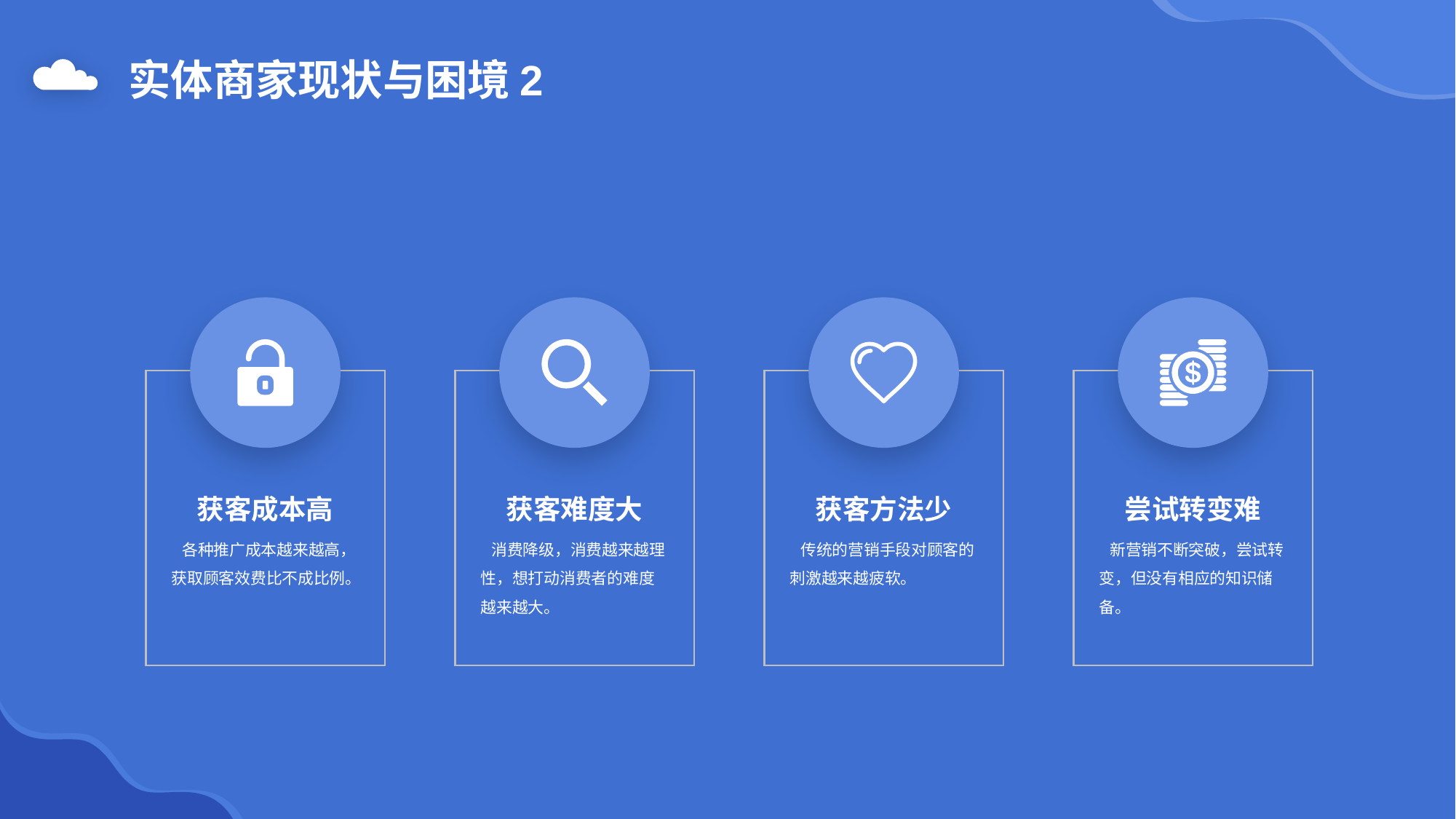

实体商家现状与困境2

获客成本高
  各种推广成本越来越高，获取顾客效费比不成比例。
获客难度大
  消费降级，消费越来越理性，想打动消费者的难度越来越大。
获客方法少
  传统的营销手段对顾客的刺激越来越疲软。
尝试转变难
  新营销不断突破，尝试转变，但没有相应的知识储备。